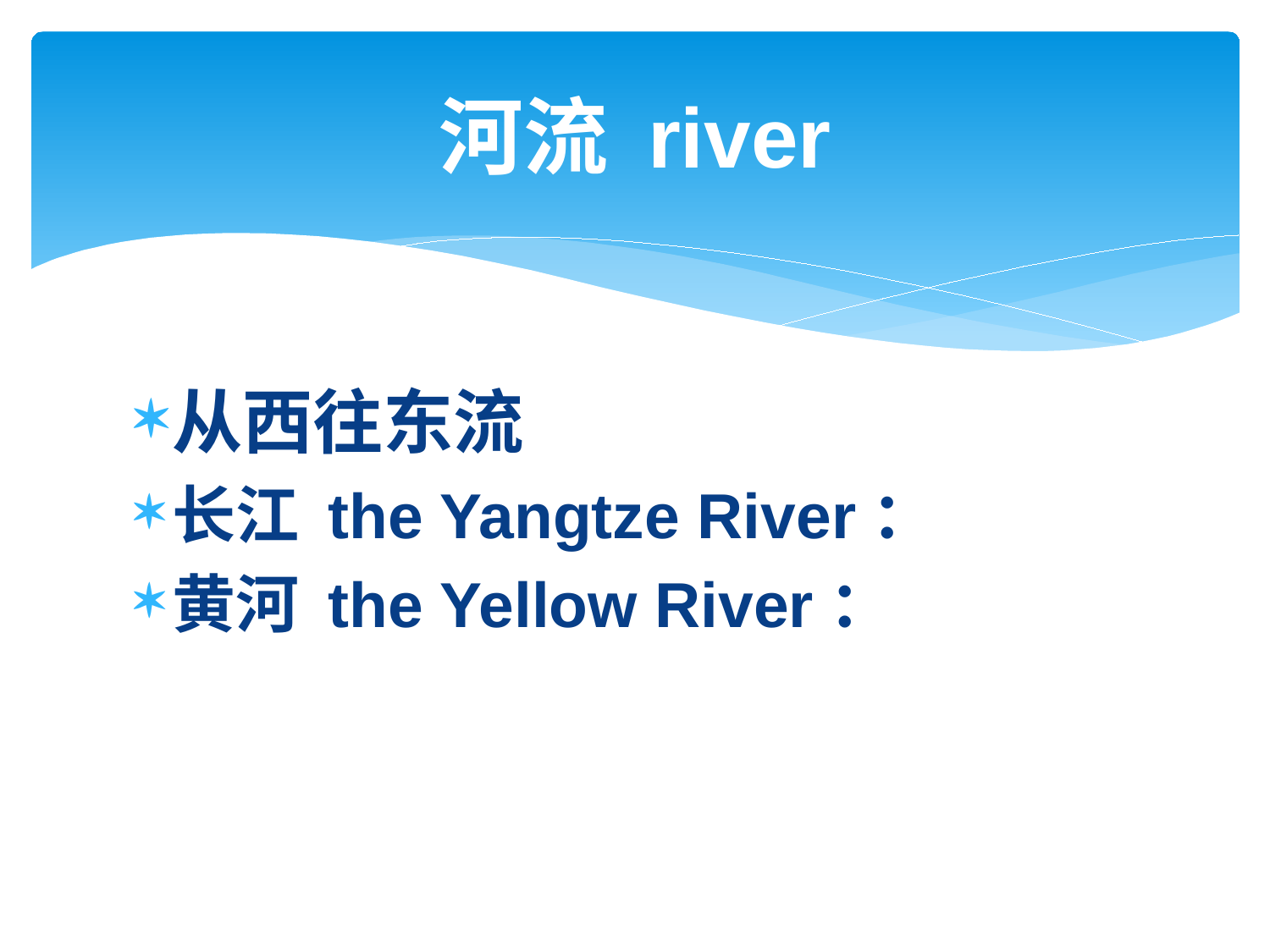

# 河流 river
从西往东流
长江 the Yangtze River：
黄河 the Yellow River：